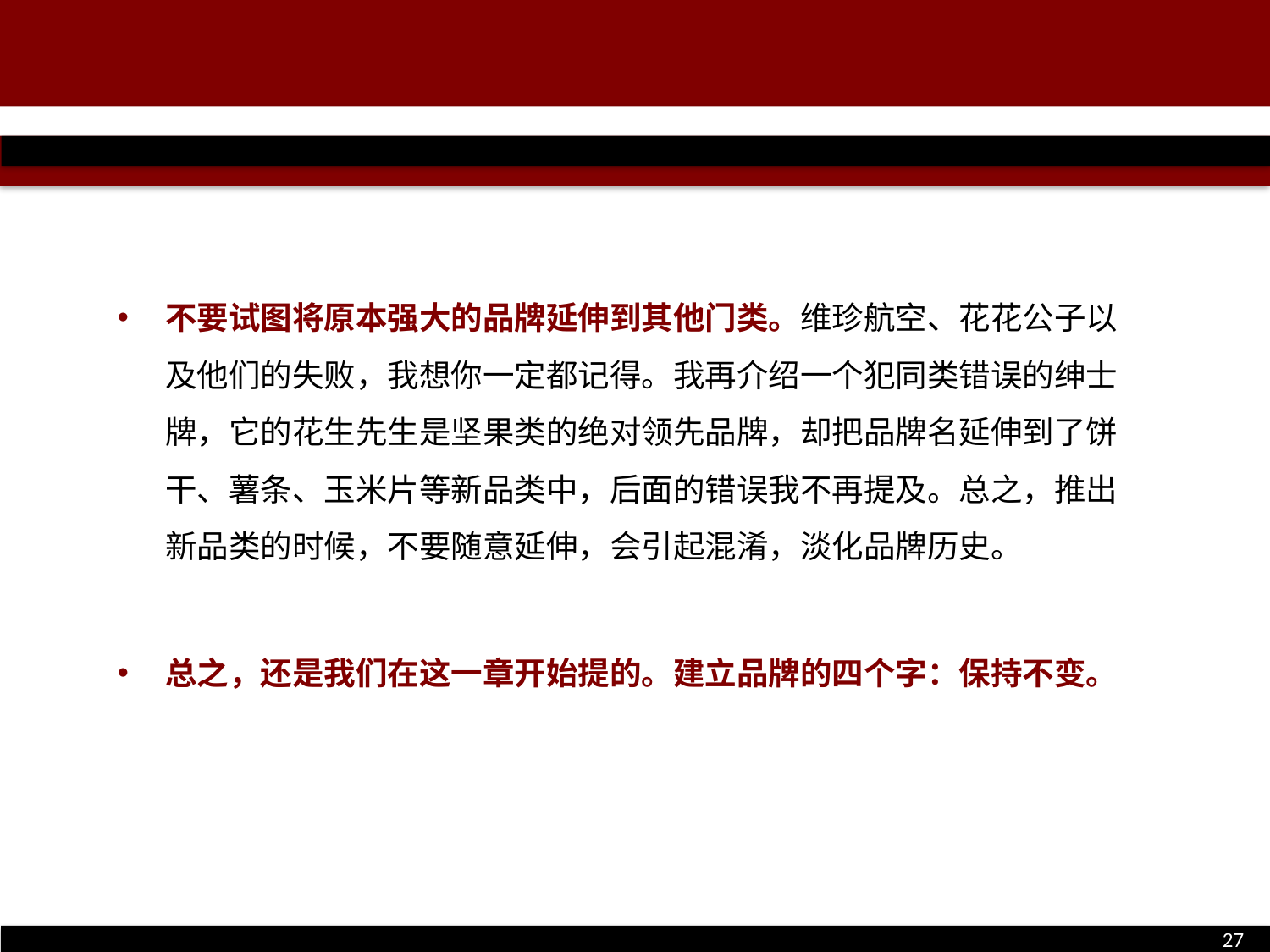

不要试图将原本强大的品牌延伸到其他门类。维珍航空、花花公子以及他们的失败，我想你一定都记得。我再介绍一个犯同类错误的绅士牌，它的花生先生是坚果类的绝对领先品牌，却把品牌名延伸到了饼干、薯条、玉米片等新品类中，后面的错误我不再提及。总之，推出新品类的时候，不要随意延伸，会引起混淆，淡化品牌历史。

总之，还是我们在这一章开始提的。建立品牌的四个字：保持不变。